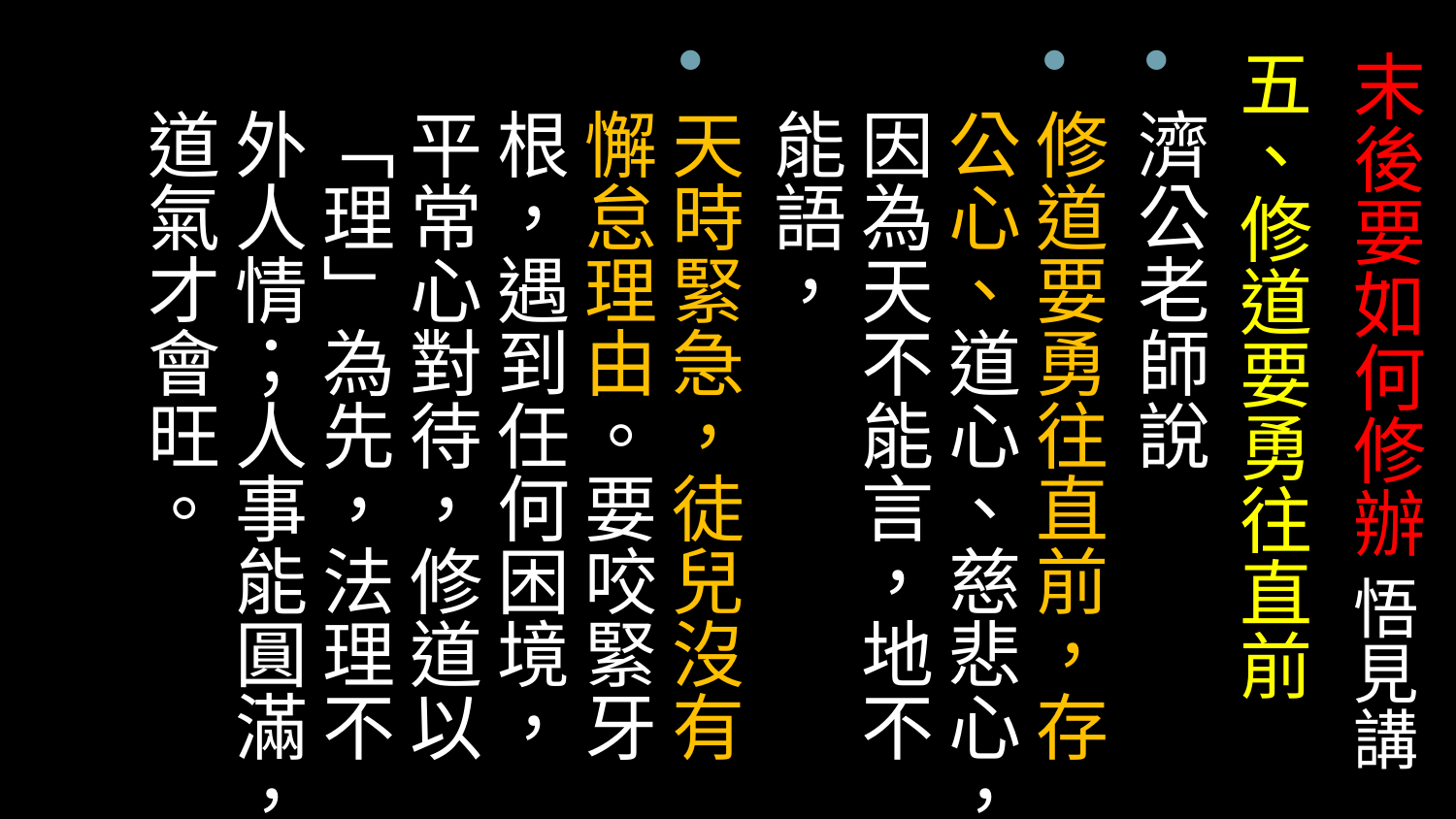

五、修道要勇往直前
濟公老師說
修道要勇往直前，存公心、道心、慈悲心，因為天不能言，地不能語，
天時緊急，徒兒沒有懈怠理由。要咬緊牙根，遇到任何困境，平常心對待，修道以「理」為先，法理不外人情；人事能圓滿，道氣才會旺。

# 末後要如何修辦 悟見講